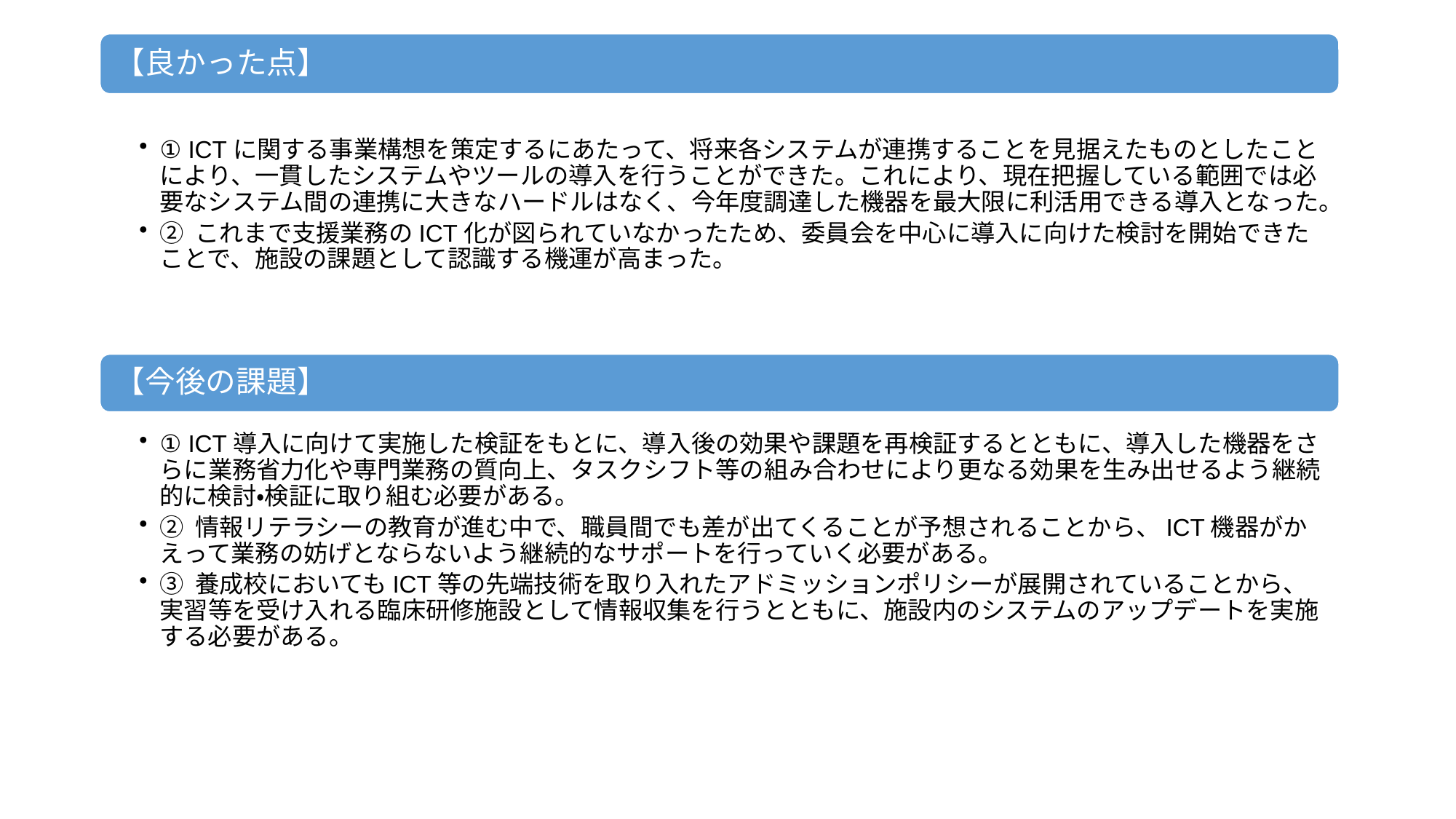

【良かった点】
① ICTに関する事業構想を策定するにあたって、将来各システムが連携することを見据えたものとしたことにより、一貫したシステムやツールの導入を行うことができた。これにより、現在把握している範囲では必要なシステム間の連携に大きなハードルはなく、今年度調達した機器を最大限に利活用できる導入となった。
② これまで支援業務のICT化が図られていなかったため、委員会を中心に導入に向けた検討を開始できたことで、施設の課題として認識する機運が高まった。
【今後の課題】
① ICT導入に向けて実施した検証をもとに、導入後の効果や課題を再検証するとともに、導入した機器をさらに業務省力化や専門業務の質向上、タスクシフト等の組み合わせにより更なる効果を生み出せるよう継続的に検討・検証に取り組む必要がある。
② 情報リテラシーの教育が進む中で、職員間でも差が出てくることが予想されることから、ICT機器がかえって業務の妨げとならないよう継続的なサポートを行っていく必要がある。
③ 養成校においてもICT等の先端技術を取り入れたアドミッションポリシーが展開されていることから、実習等を受け入れる臨床研修施設として情報収集を行うとともに、施設内のシステムのアップデートを実施する必要がある。